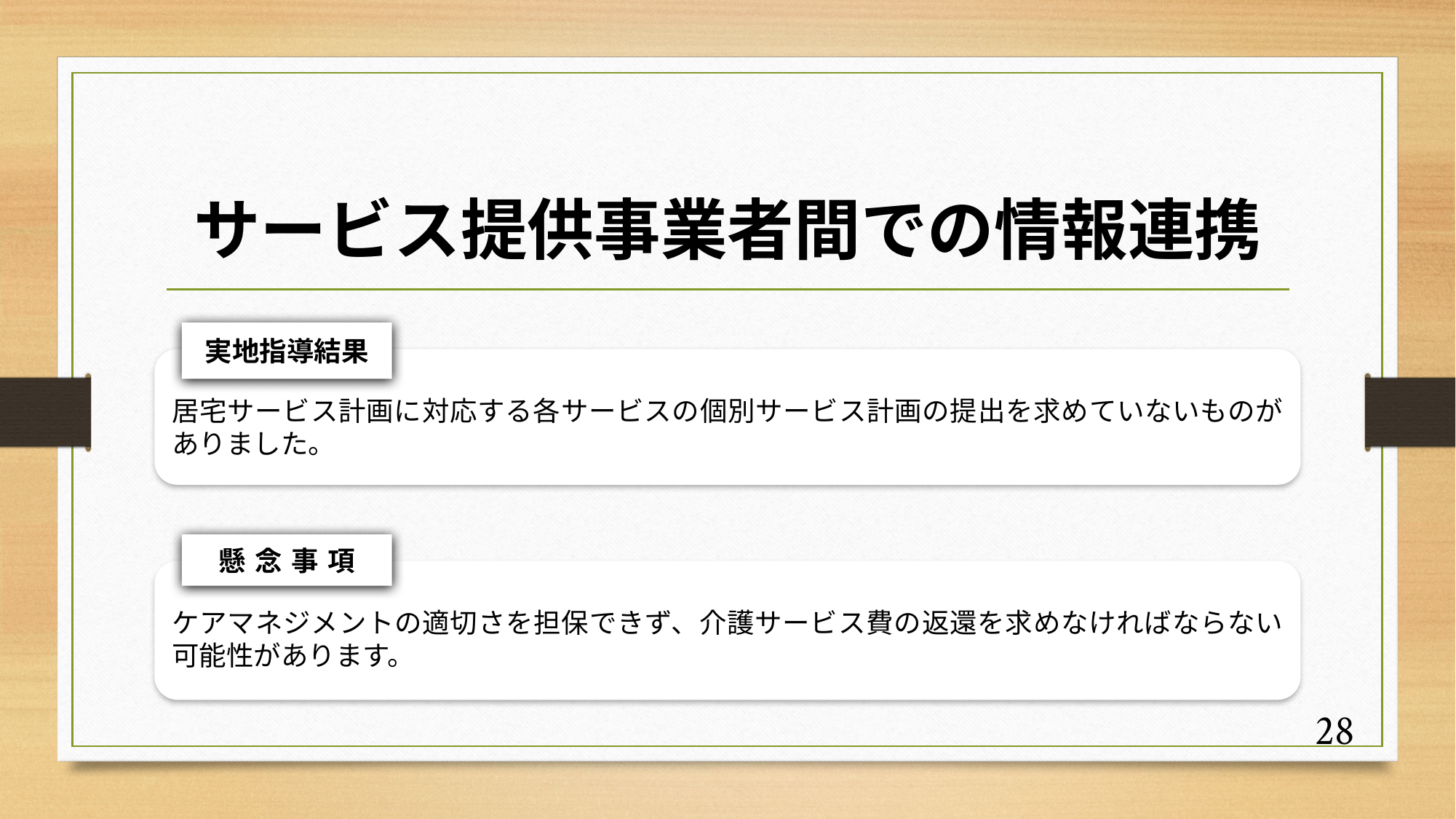

# サービス提供事業者間での情報連携
実地指導結果

居宅サービス計画に対応する各サービスの個別サービス計画の提出を求めていないものがありました。
懸念事項

ケアマネジメントの適切さを担保できず、介護サービス費の返還を求めなければならない可能性があります。
28